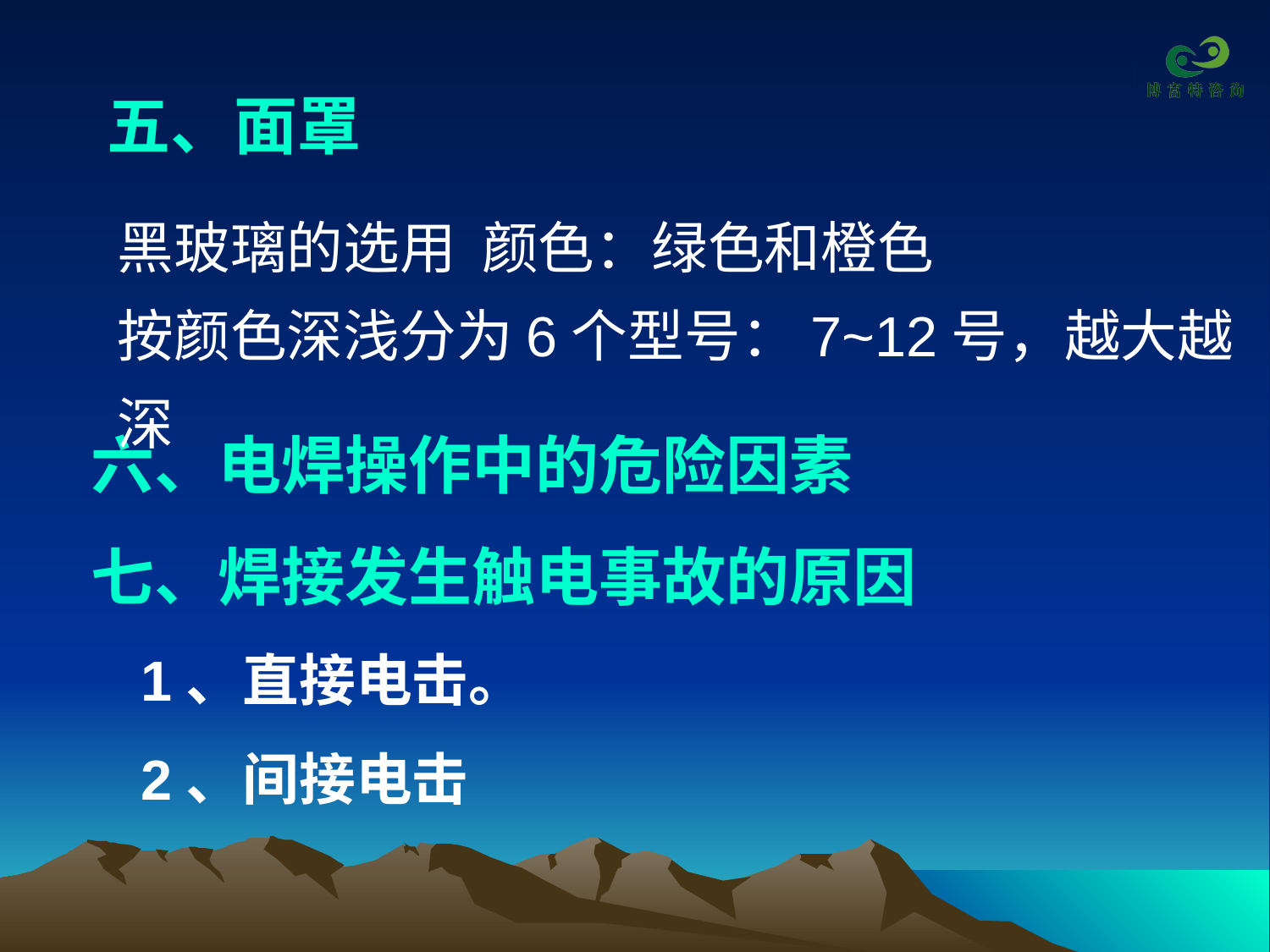

# 五、面罩
黑玻璃的选用  颜色：绿色和橙色
按颜色深浅分为6个型号：7~12号，越大越深
  六、电焊操作中的危险因素
  七、焊接发生触电事故的原因
      1、直接电击。
      2、间接电击